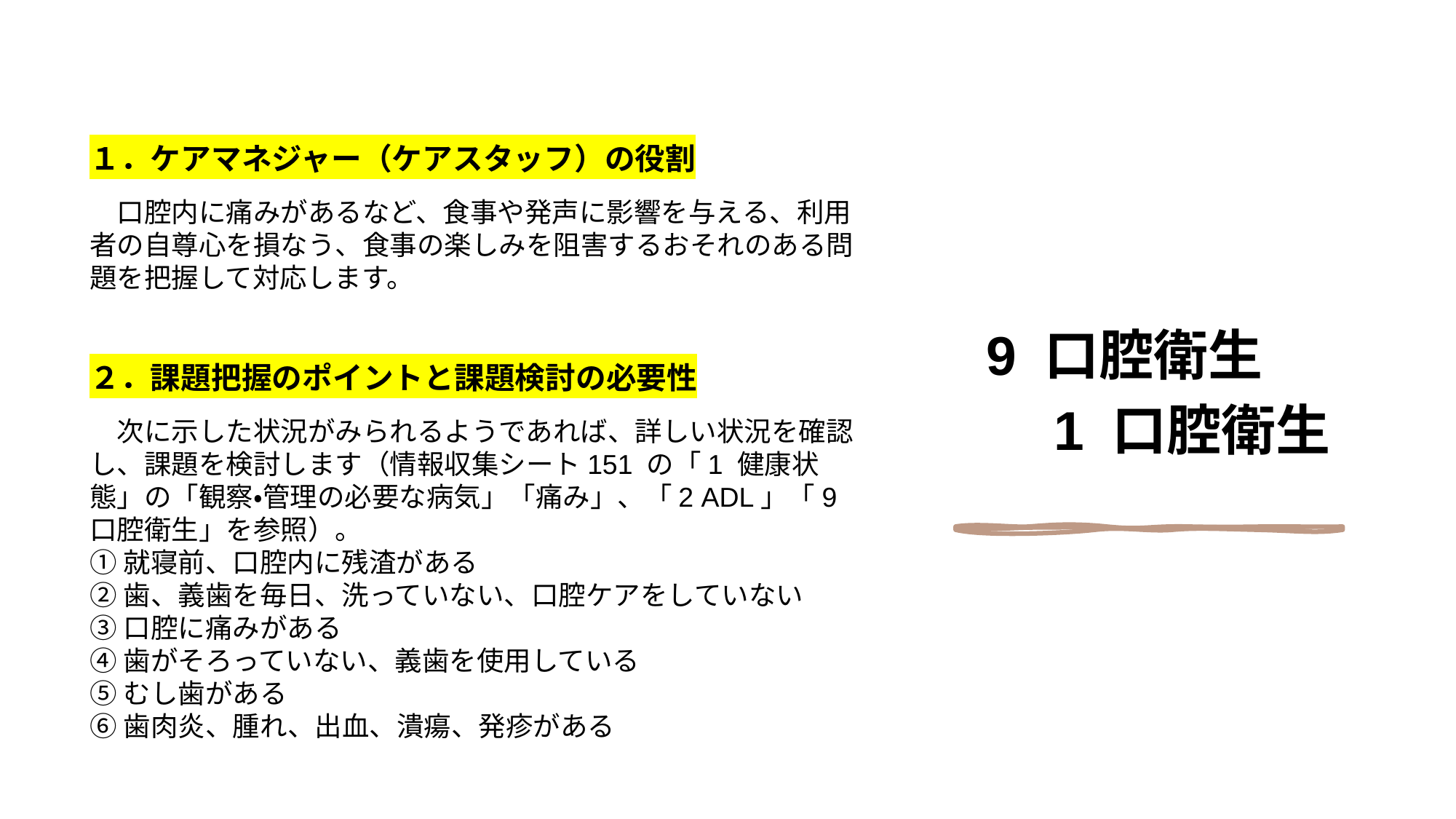

１．ケアマネジャー（ケアスタッフ）の役割

　口腔内に痛みがあるなど、食事や発声に影響を与える、利用
者の自尊心を損なう、食事の楽しみを阻害するおそれのある問題を把握して対応します。

２．課題把握のポイントと課題検討の必要性

　次に示した状況がみられるようであれば、詳しい状況を確認し、課題を検討します（情報収集シート151 の「1 健康状態」の「観察・管理の必要な病気」「痛み」、「2 ADL」「9口腔衛生」を参照）。
①就寝前、口腔内に残渣がある
②歯、義歯を毎日、洗っていない、口腔ケアをしていない
③口腔に痛みがある
④歯がそろっていない、義歯を使用している
⑤むし歯がある
⑥歯肉炎、腫れ、出血、潰瘍、発疹がある
9 口腔衛生
　1 口腔衛生